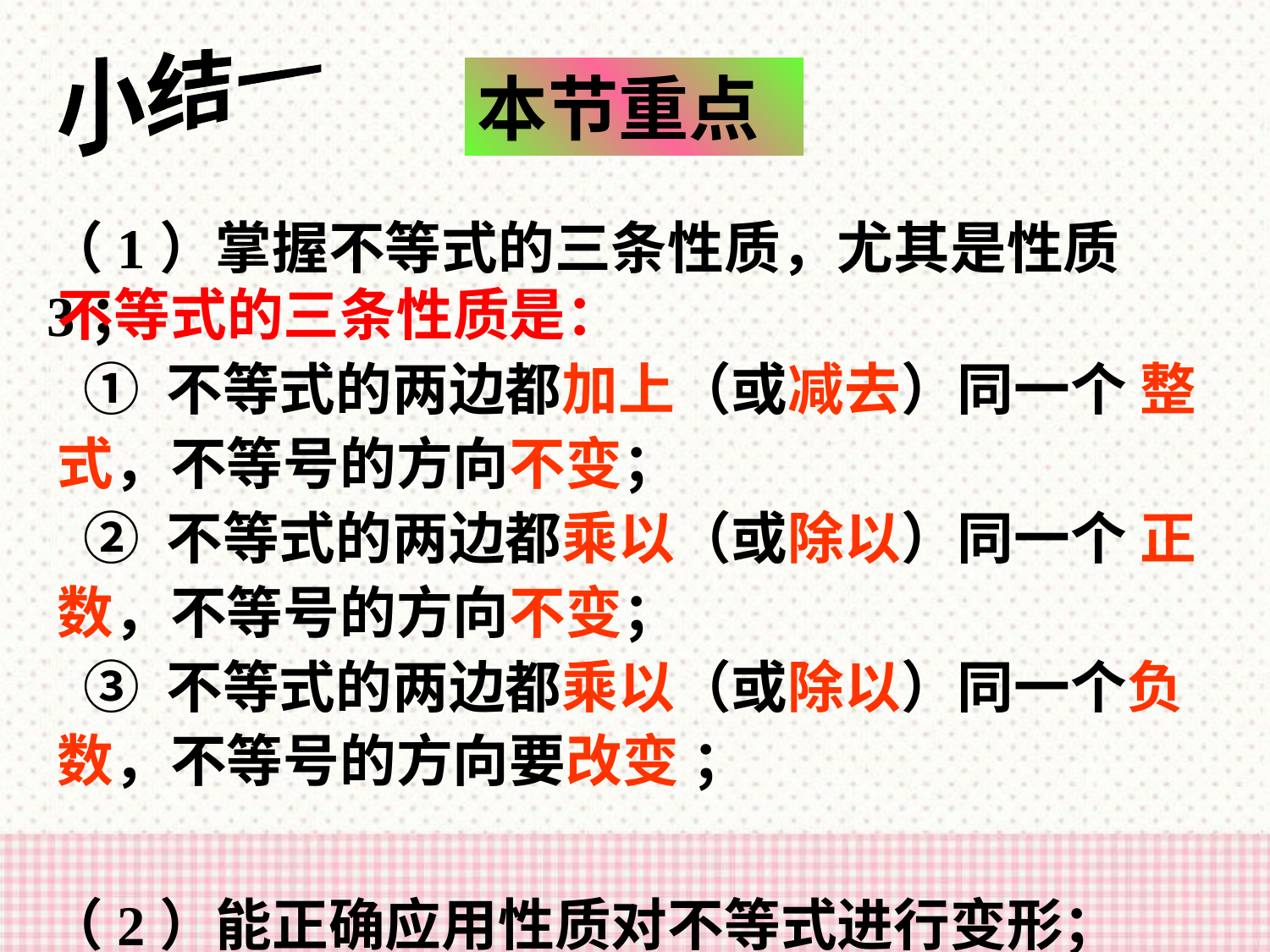

小结一
本节重点
（1）掌握不等式的三条性质，尤其是性质3；

（2）能正确应用性质对不等式进行变形；
不等式的三条性质是：
  ① 不等式的两边都加上（或减去）同一个 整式，不等号的方向不变；
  ② 不等式的两边都乘以（或除以）同一个 正数，不等号的方向不变；
  ③ 不等式的两边都乘以（或除以）同一个负数，不等号的方向要改变 ；